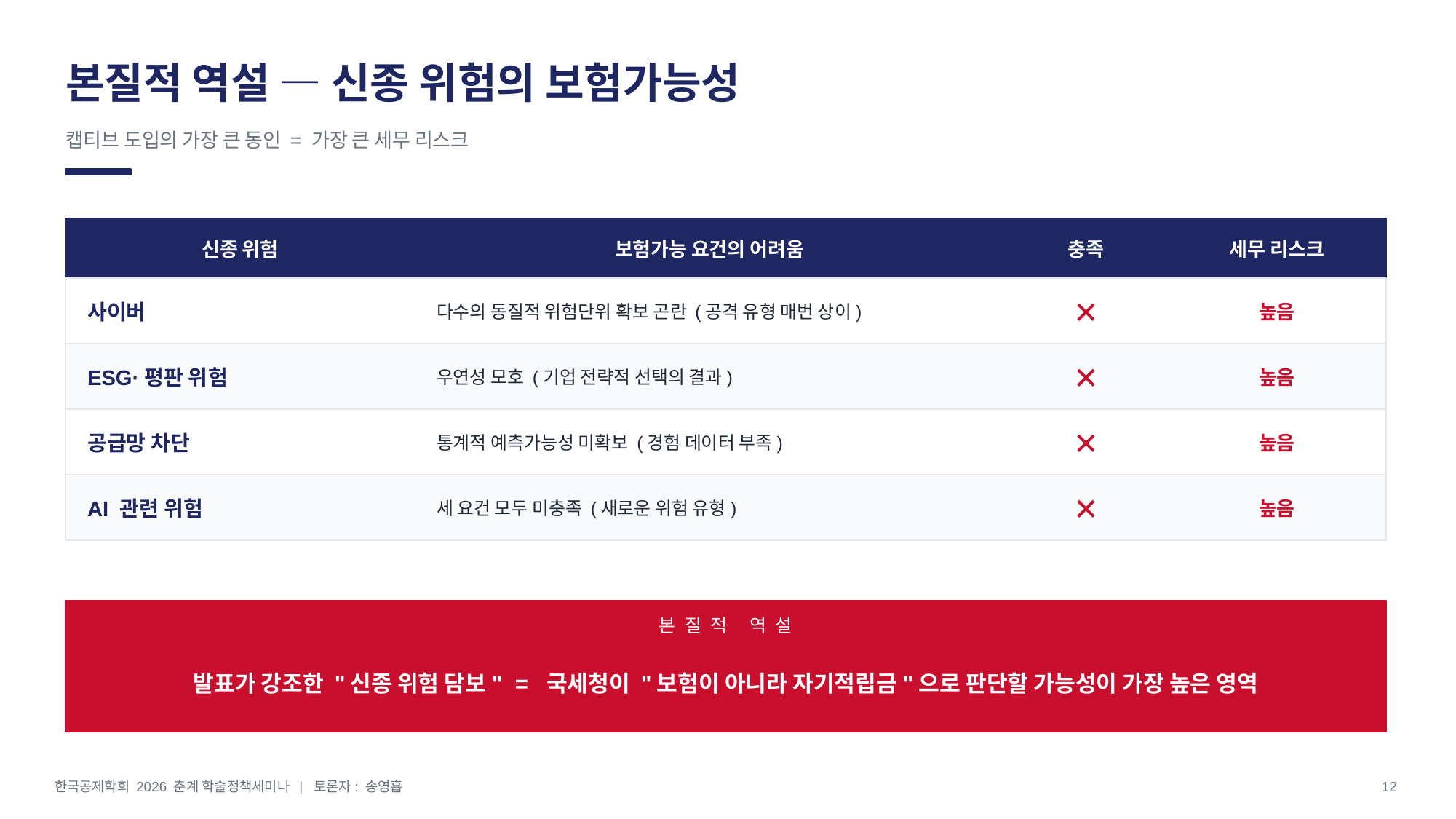

본질적 역설 — 신종 위험의 보험가능성
캡티브 도입의 가장 큰 동인 = 가장 큰 세무 리스크

신종 위험
보험가능 요건의 어려움
충족
세무 리스크

사이버
다수의 동질적 위험단위 확보 곤란 (공격 유형 매번 상이)
✕
높음

ESG·평판 위험
우연성 모호 (기업 전략적 선택의 결과)
✕
높음

공급망 차단
통계적 예측가능성 미확보 (경험 데이터 부족)
✕
높음

AI 관련 위험
세 요건 모두 미충족 (새로운 위험 유형)
✕
높음

본질적 역설
발표가 강조한 "신종 위험 담보"  =  국세청이 "보험이 아니라 자기적립금"으로 판단할 가능성이 가장 높은 영역
한국공제학회 2026 춘계 학술정책세미나  |  토론자: 송영흡
12